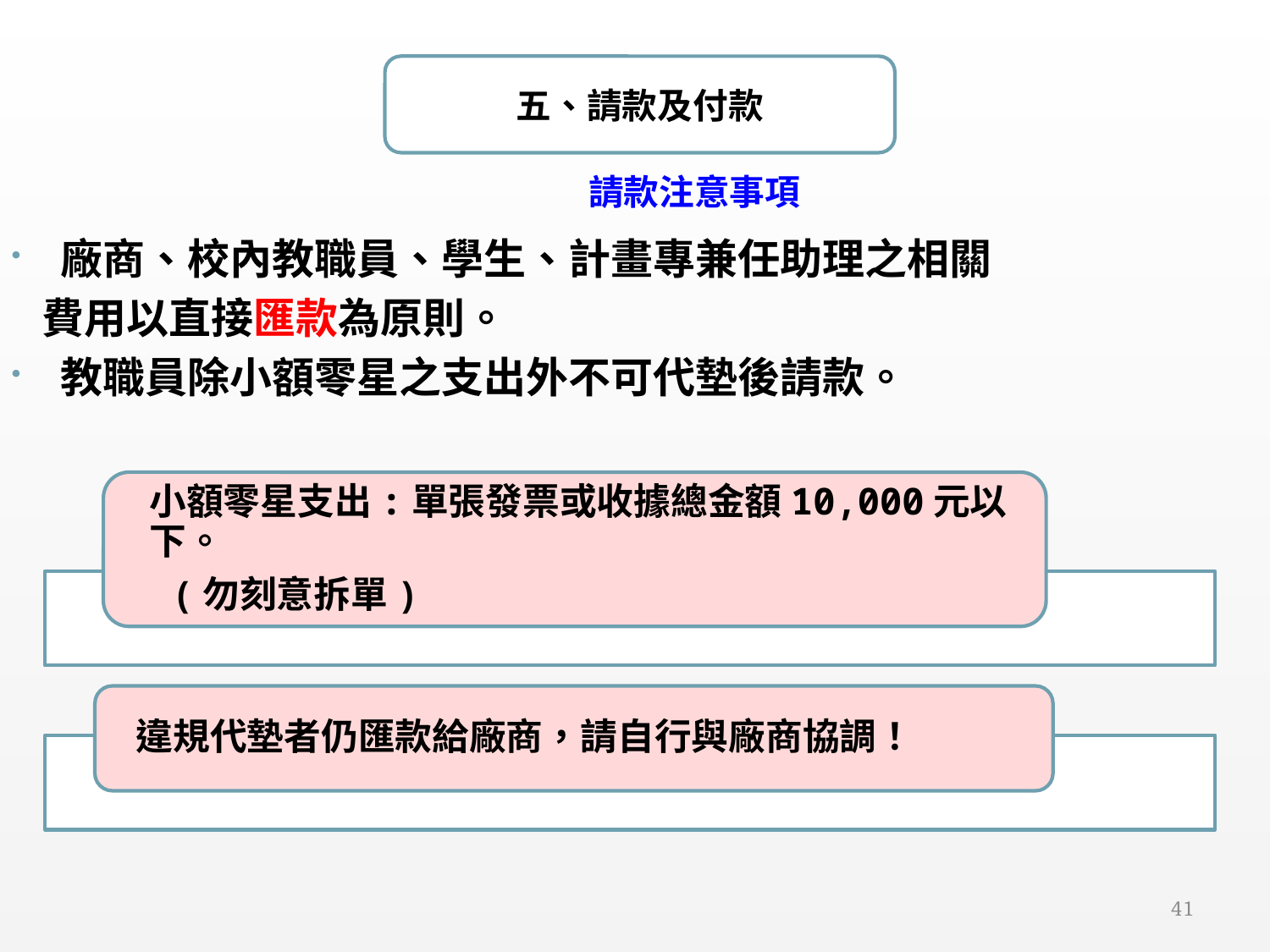

五、請款及付款
請款注意事項
廠商、校內教職員、學生、計畫專兼任助理之相關
  費用以直接匯款為原則。
教職員除小額零星之支出外不可代墊後請款。
小額零星支出:單張發票或收據總金額10,000元以下。
 (勿刻意拆單)
違規代墊者仍匯款給廠商，請自行與廠商協調！
41